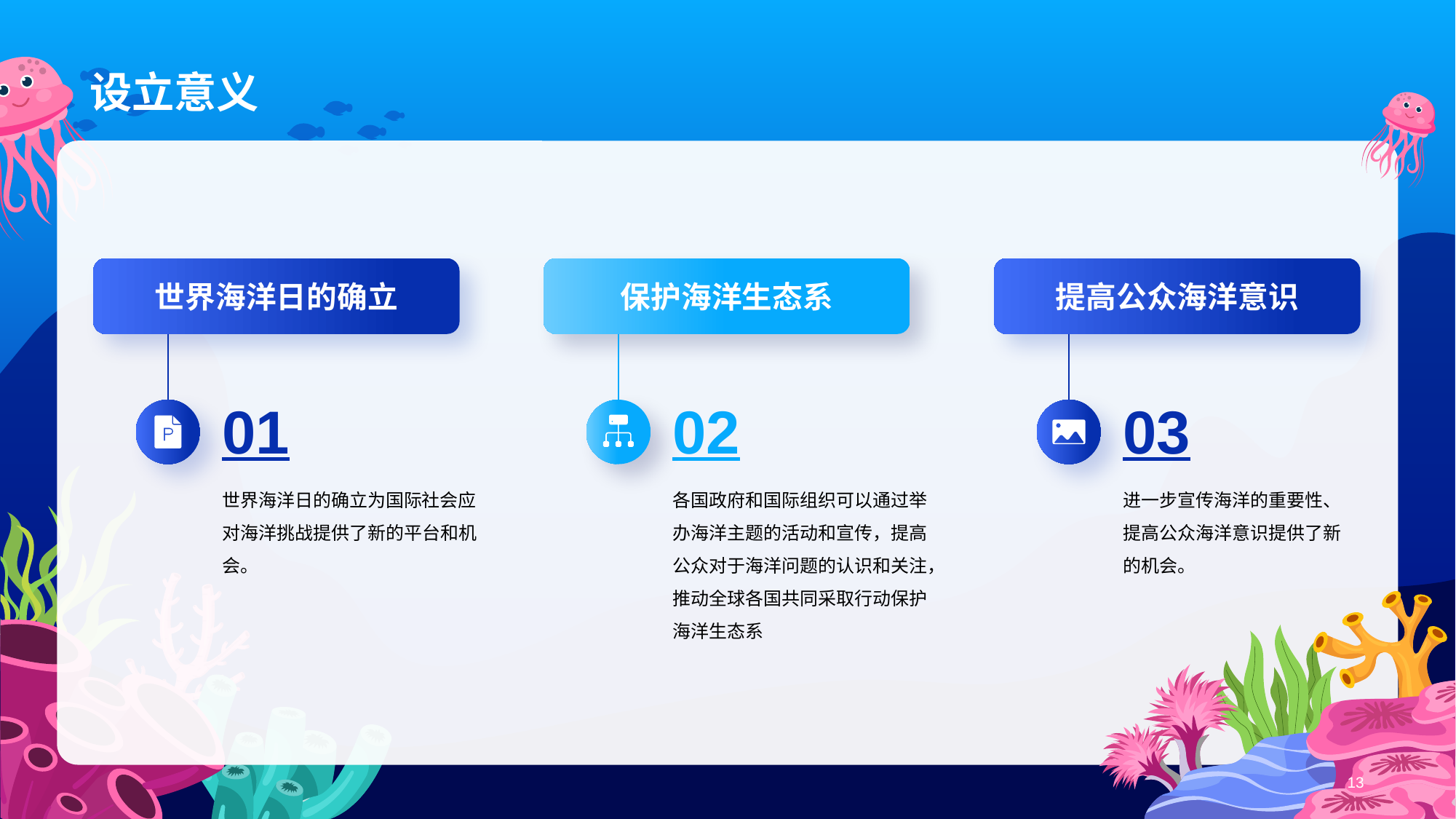

# 设立意义
世界海洋日的确立
01

世界海洋日的确立为国际社会应对海洋挑战提供了新的平台和机会。
保护海洋生态系
02

各国政府和国际组织可以通过举办海洋主题的活动和宣传，提高公众对于海洋问题的认识和关注，推动全球各国共同采取行动保护海洋生态系
提高公众海洋意识
03

进一步宣传海洋的重要性、提高公众海洋意识提供了新的机会。
13